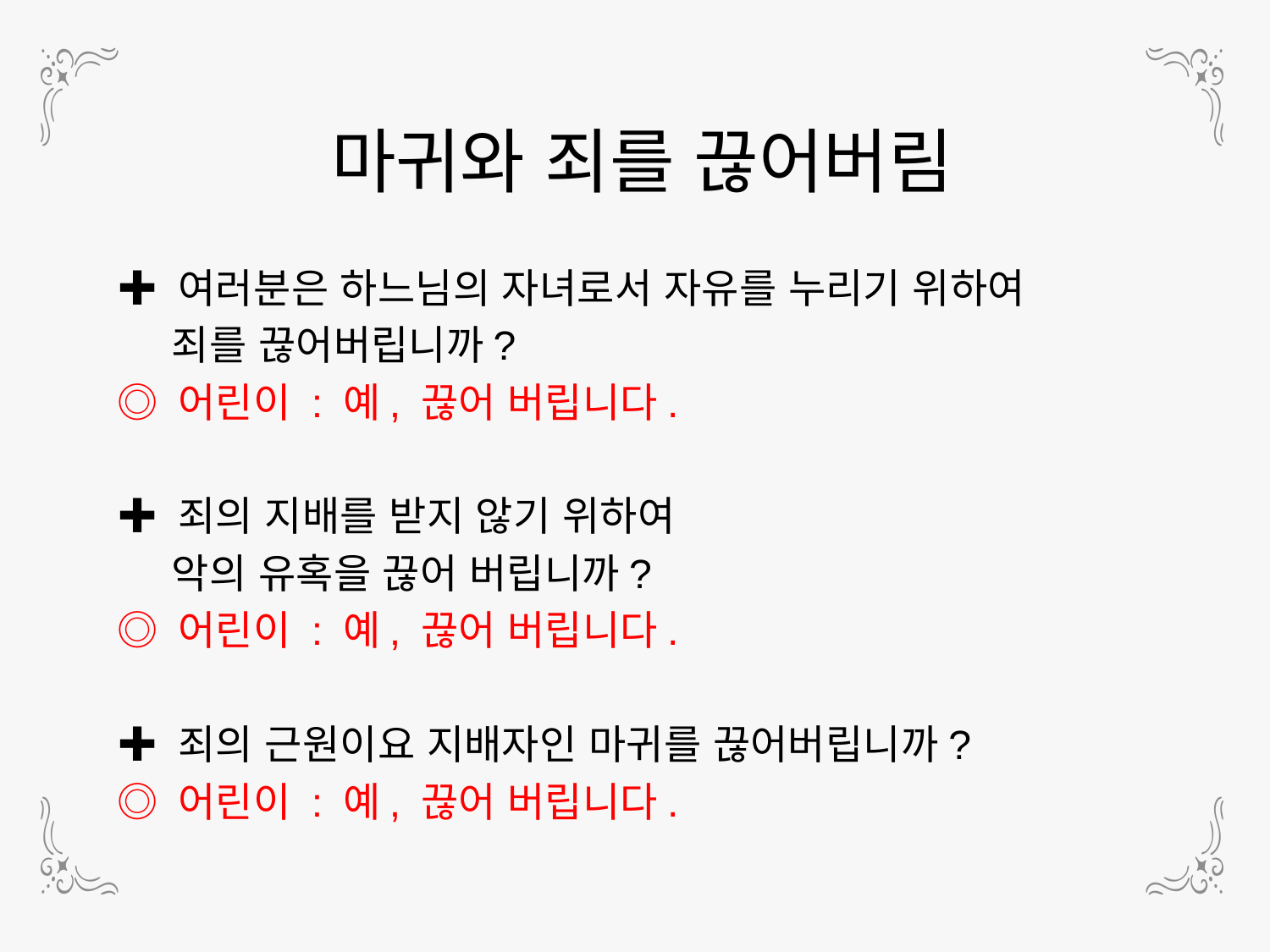

마귀와 죄를 끊어버림
✚ 여러분은 하느님의 자녀로서 자유를 누리기 위하여
    죄를 끊어버립니까?
◎ 어린이 : 예, 끊어 버립니다.

✚ 죄의 지배를 받지 않기 위하여
    악의 유혹을 끊어 버립니까?
◎ 어린이 : 예, 끊어 버립니다.

✚ 죄의 근원이요 지배자인 마귀를 끊어버립니까?
◎ 어린이 : 예, 끊어 버립니다.